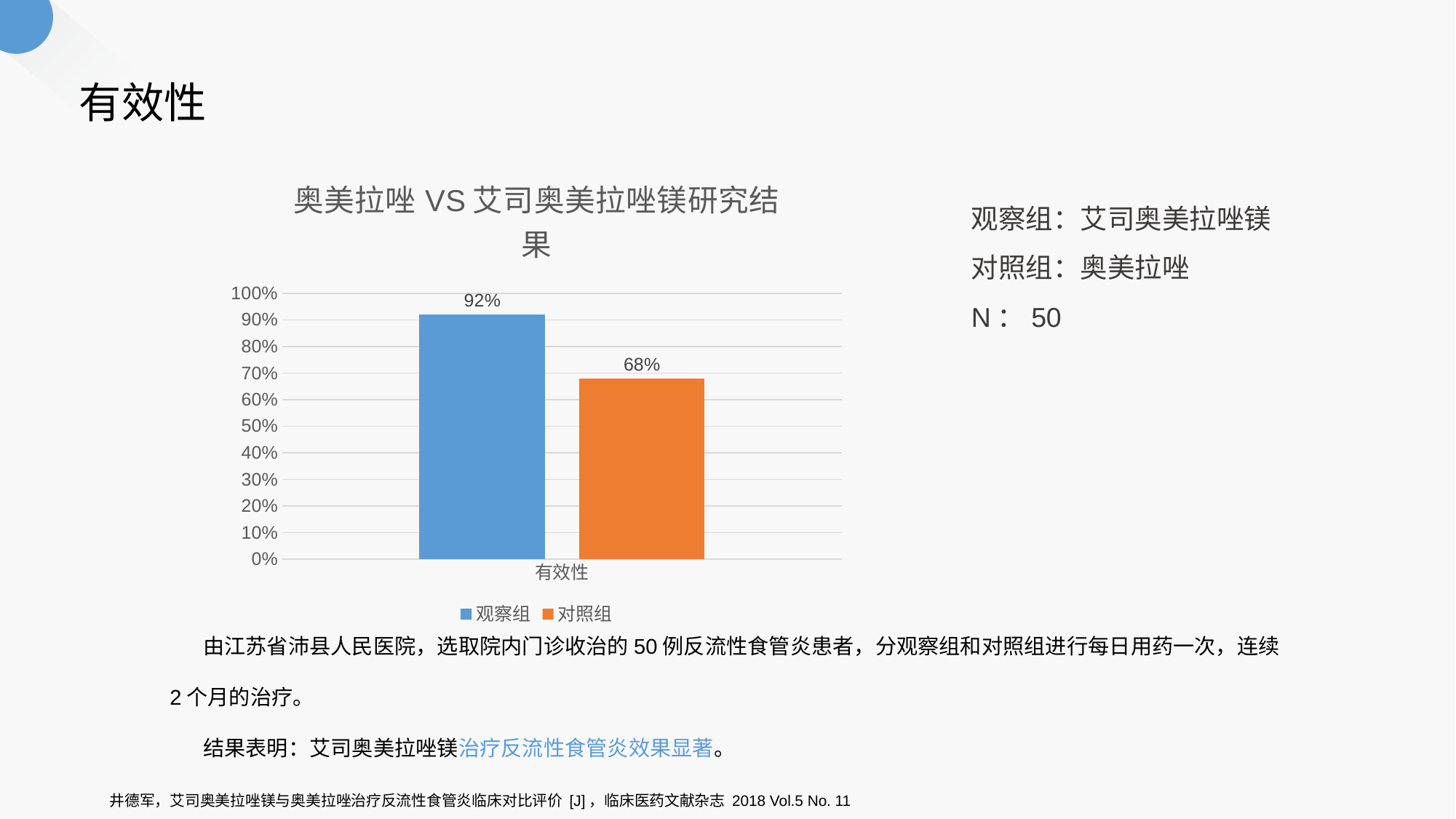

有效性

### Chart: 奥美拉唑VS艾司奥美拉唑镁研究结果

| Category | 观察组 | 对照组 |
|---|---|---|
| 有效性 | 0.92 | 0.68 |
观察组：艾司奥美拉唑镁
对照组：奥美拉唑
N：50
      由江苏省沛县人民医院，选取院内门诊收治的50例反流性食管炎患者，分观察组和对照组进行每日用药一次，连续2个月的治疗。
      结果表明：艾司奥美拉唑镁治疗反流性食管炎效果显著。
井德军，艾司奥美拉唑镁与奥美拉唑治疗反流性食管炎临床对比评价 [J]，临床医药文献杂志 2018 Vol.5 No. 11